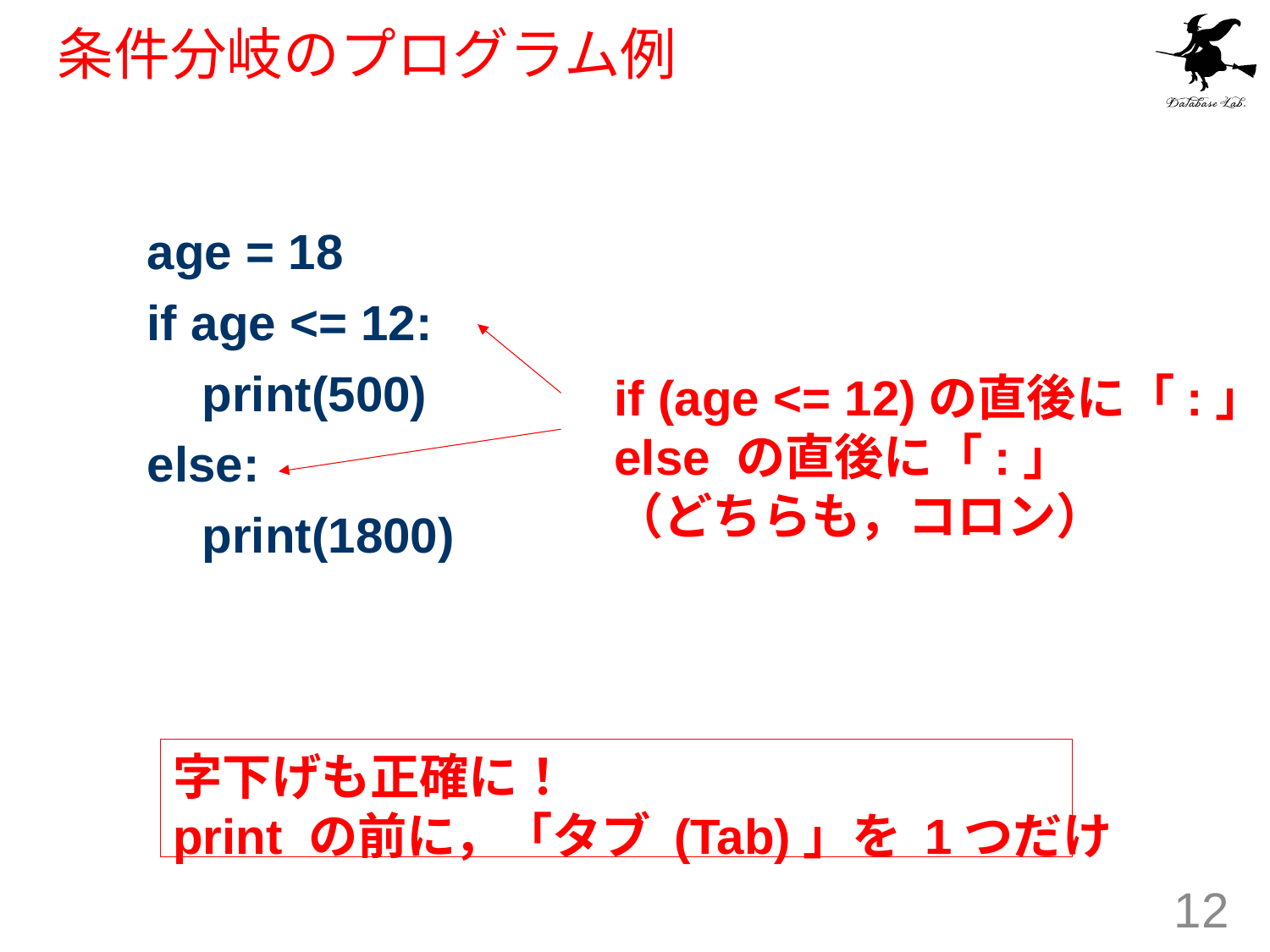

# 条件分岐のプログラム例
age = 18
if age <= 12:
    print(500)
else:
    print(1800)

if (age <= 12)の直後に「:」
else の直後に「:」
（どちらも，コロン）
字下げも正確に！
print の前に，「タブ (Tab)」を 1つだけ
12